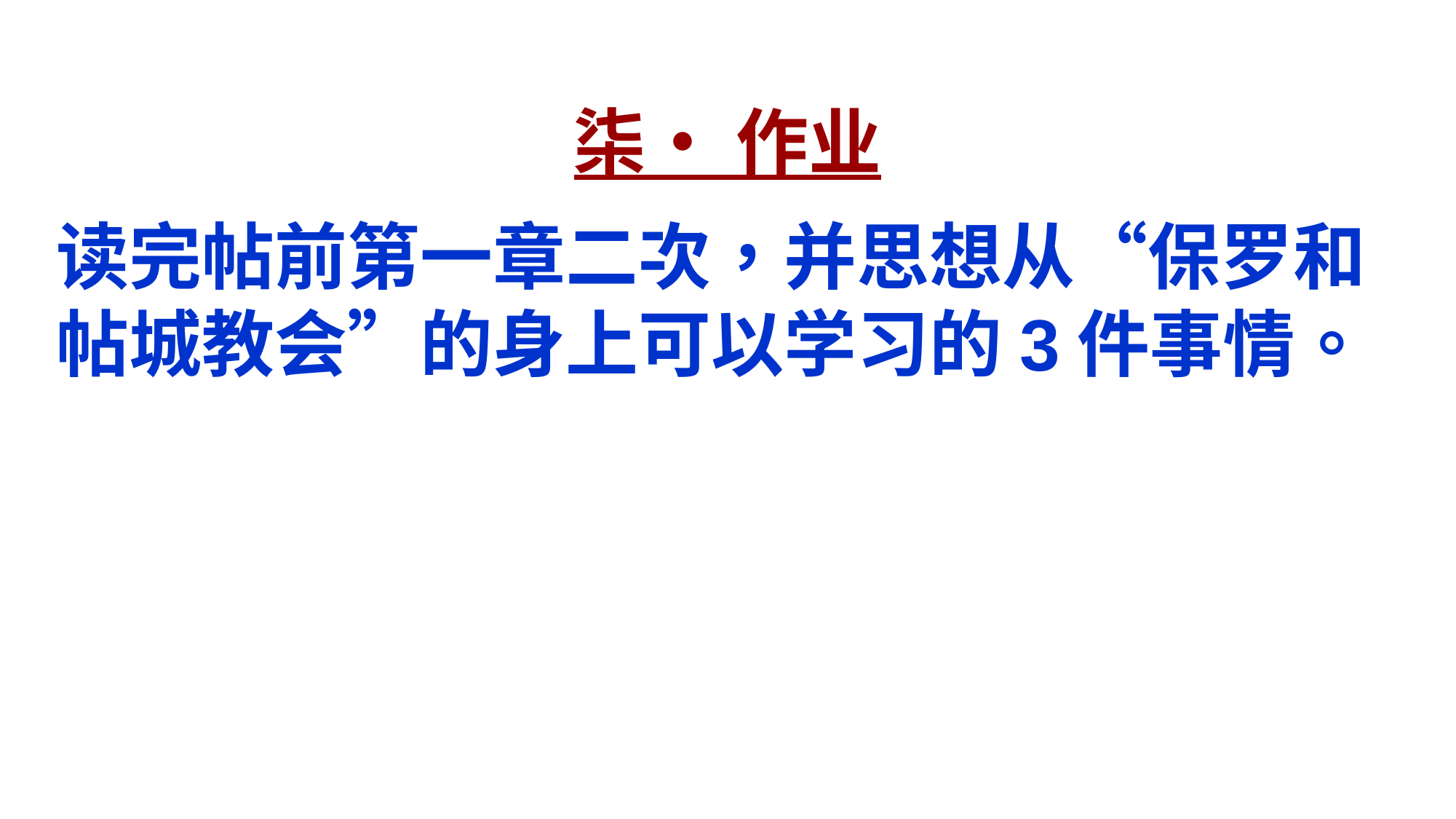

柒‧ 作业
读完帖前第一章二次，并思想从“保罗和帖城教会”的身上可以学习的3件事情。